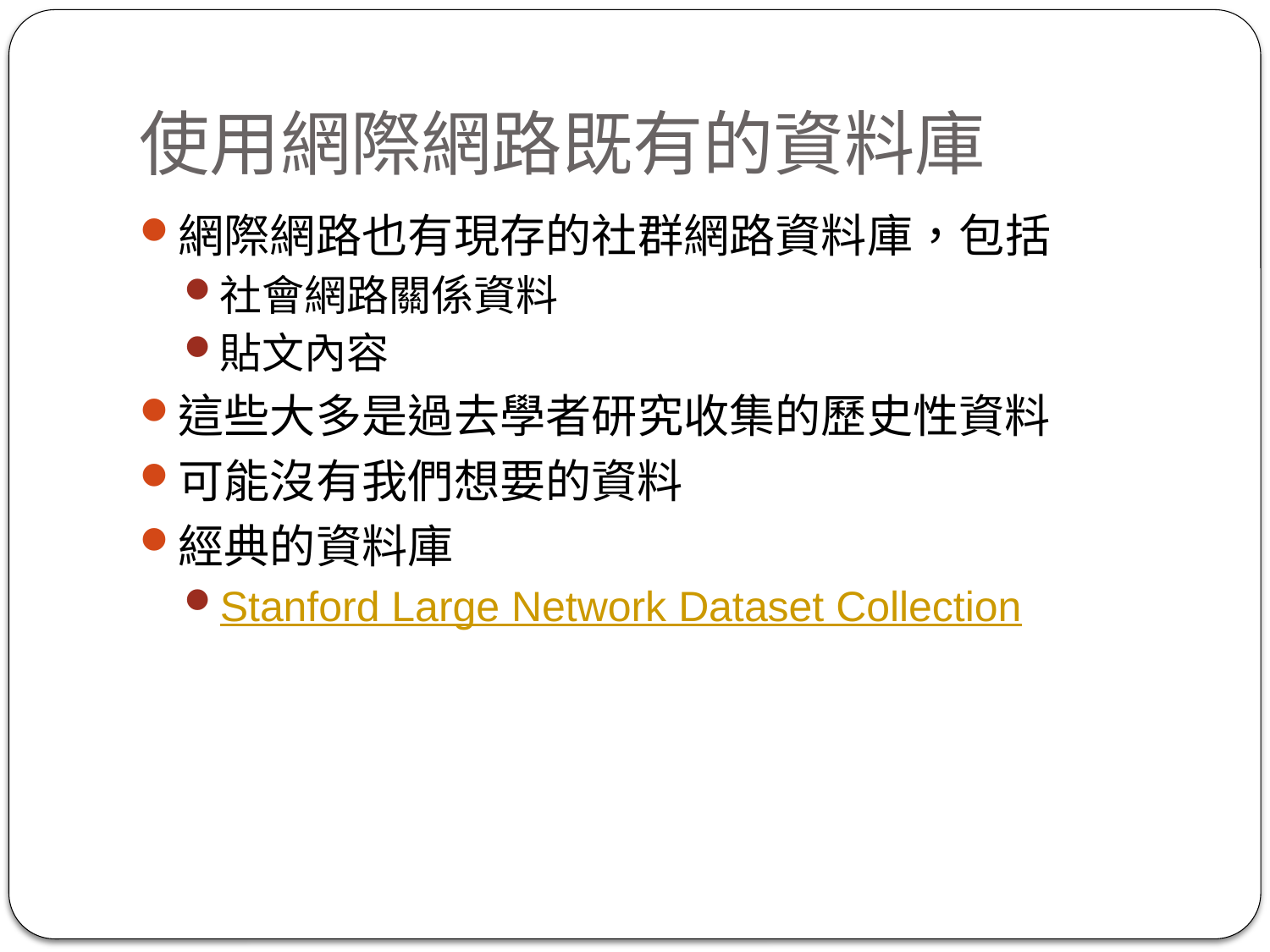

# 使用網際網路既有的資料庫
網際網路也有現存的社群網路資料庫，包括
社會網路關係資料
貼文內容
這些大多是過去學者研究收集的歷史性資料
可能沒有我們想要的資料
經典的資料庫
Stanford Large Network Dataset Collection